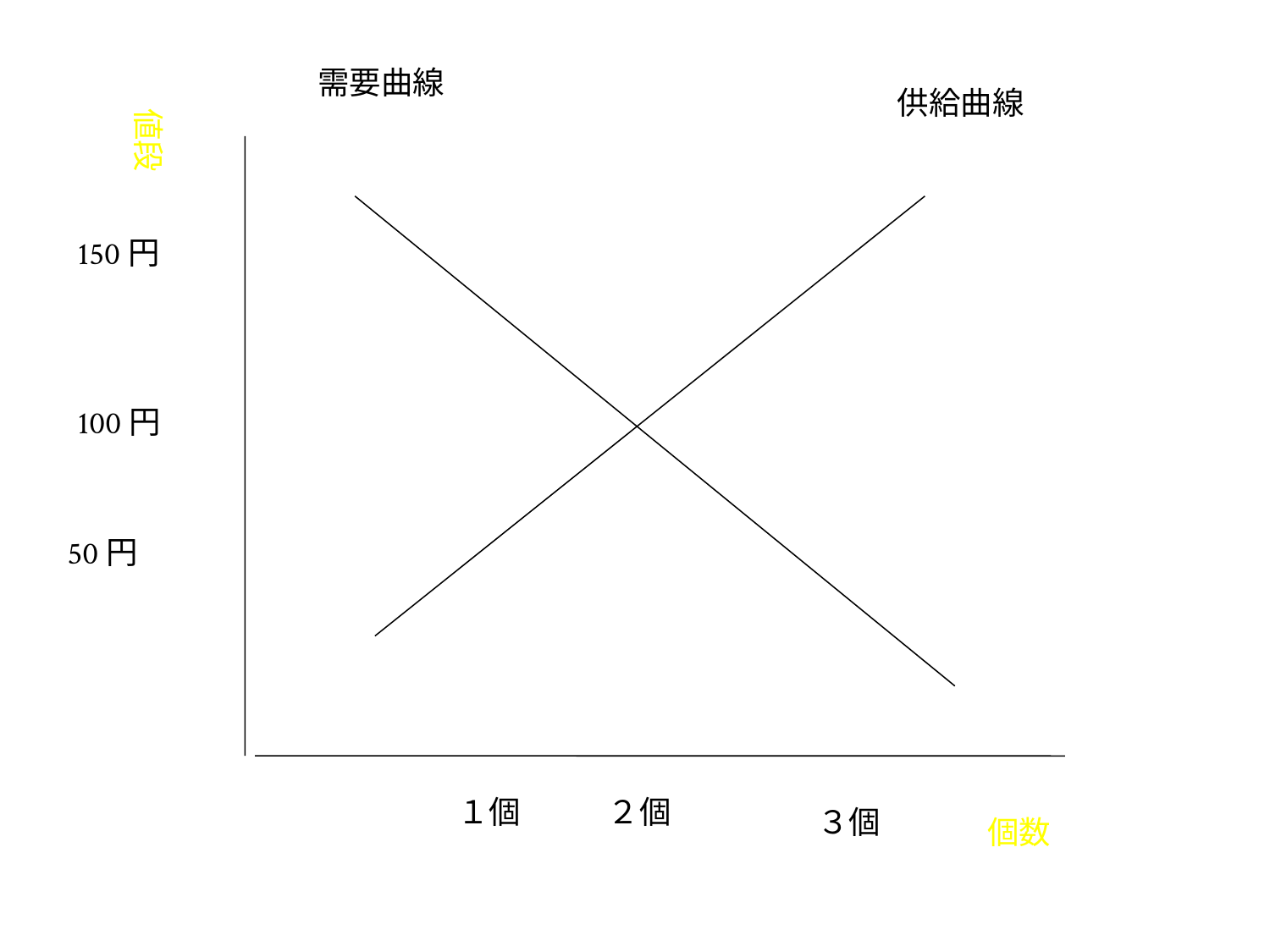

需要曲線
供給曲線
値段

150円
100円
50円

１個
２個

３個
個数